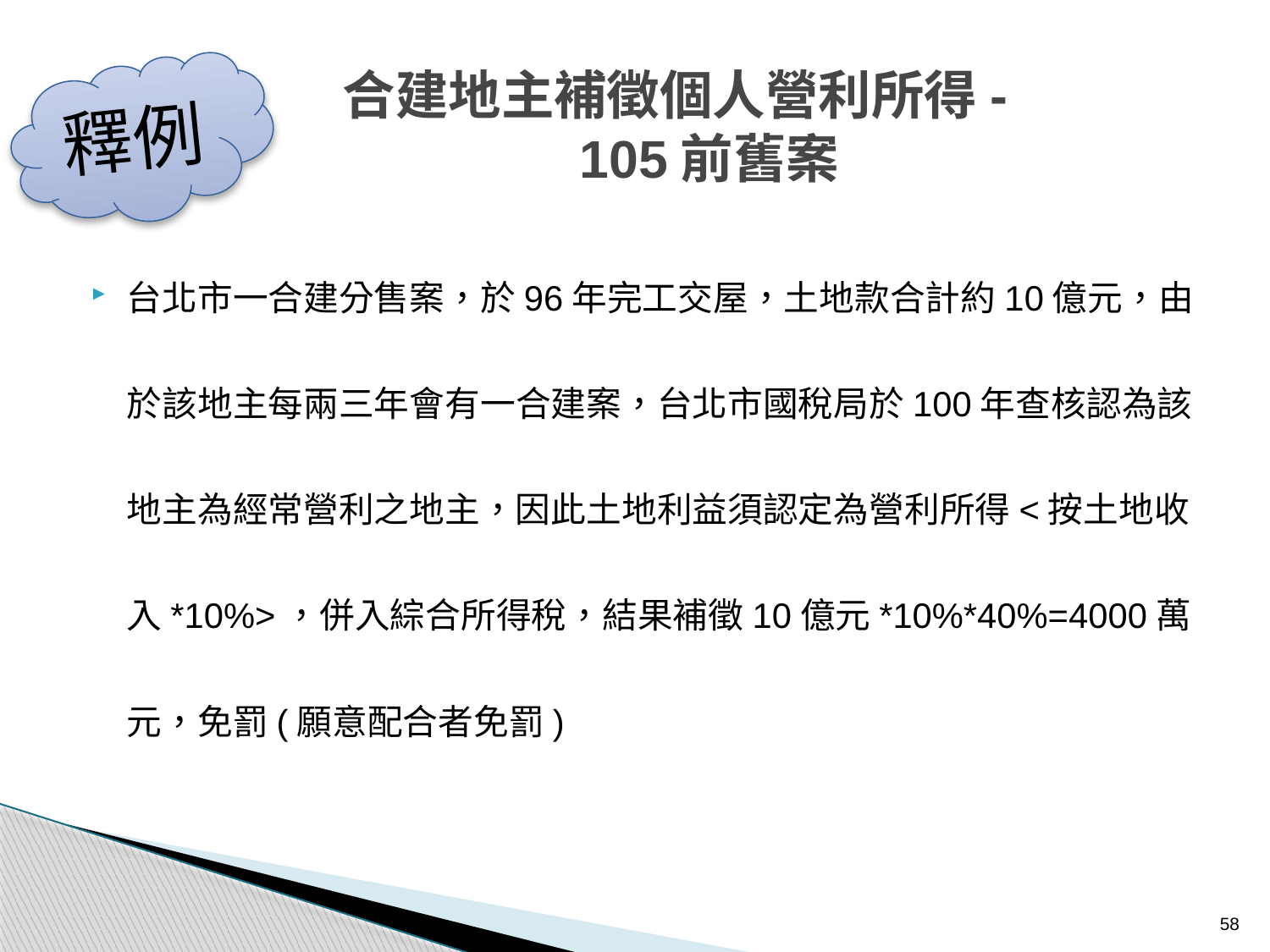

# 合建地主補徵個人營利所得- 105前舊案
釋例
台北市一合建分售案，於96年完工交屋，土地款合計約10億元，由於該地主每兩三年會有一合建案，台北市國稅局於100年查核認為該地主為經常營利之地主，因此土地利益須認定為營利所得<按土地收入*10%>，併入綜合所得稅，結果補徵10億元*10%*40%=4000萬元，免罰(願意配合者免罰)
58